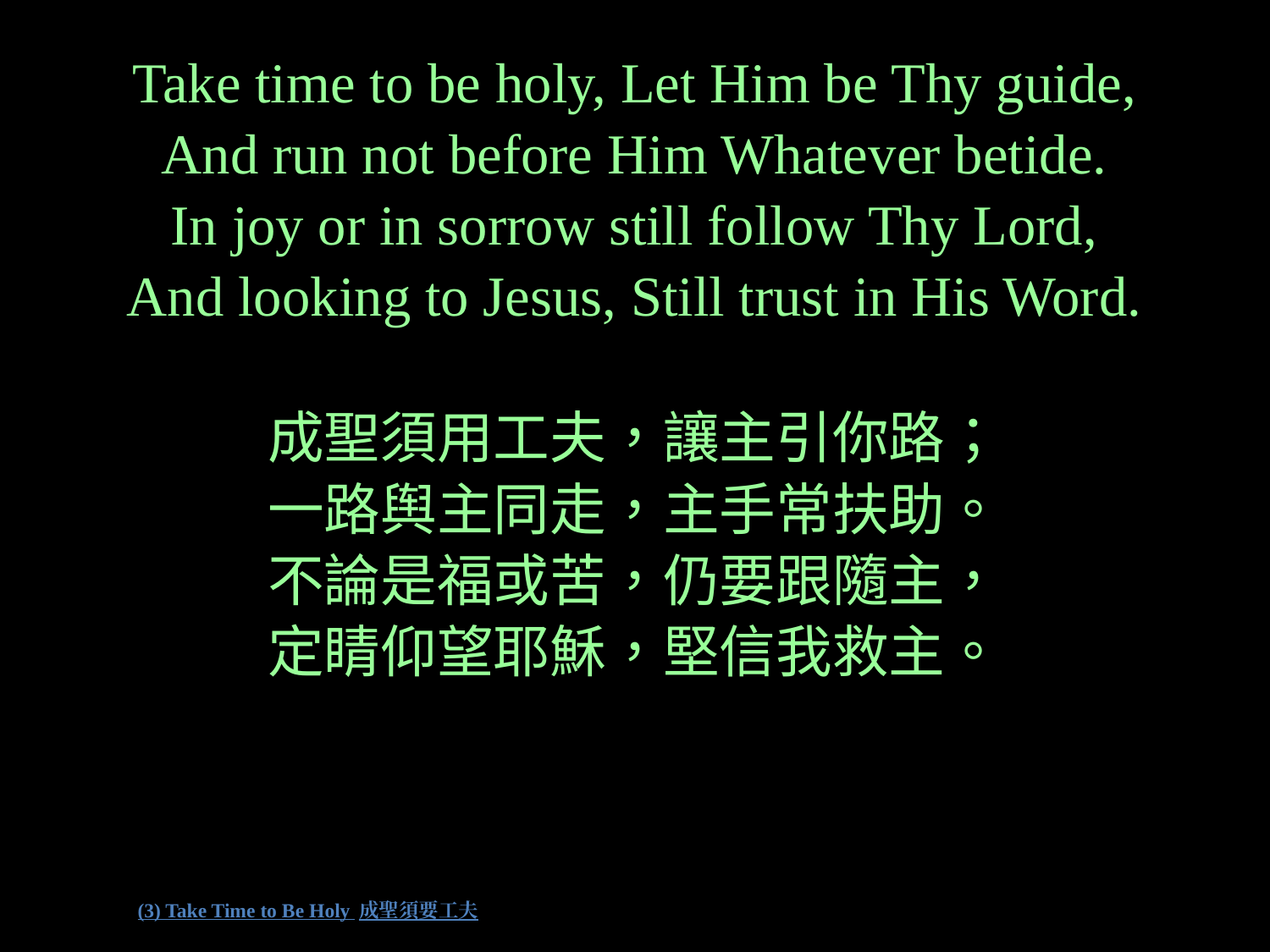

Take time to be holy, Let Him be Thy guide,
And run not before Him Whatever betide.
In joy or in sorrow still follow Thy Lord,
And looking to Jesus, Still trust in His Word.

成聖須用工夫，讓主引你路；
一路舆主同走，主手常扶助。
不論是福或苦，仍要跟隨主，
定睛仰望耶穌，堅信我救主。
# (3) Take Time to Be Holy 成聖須要工夫